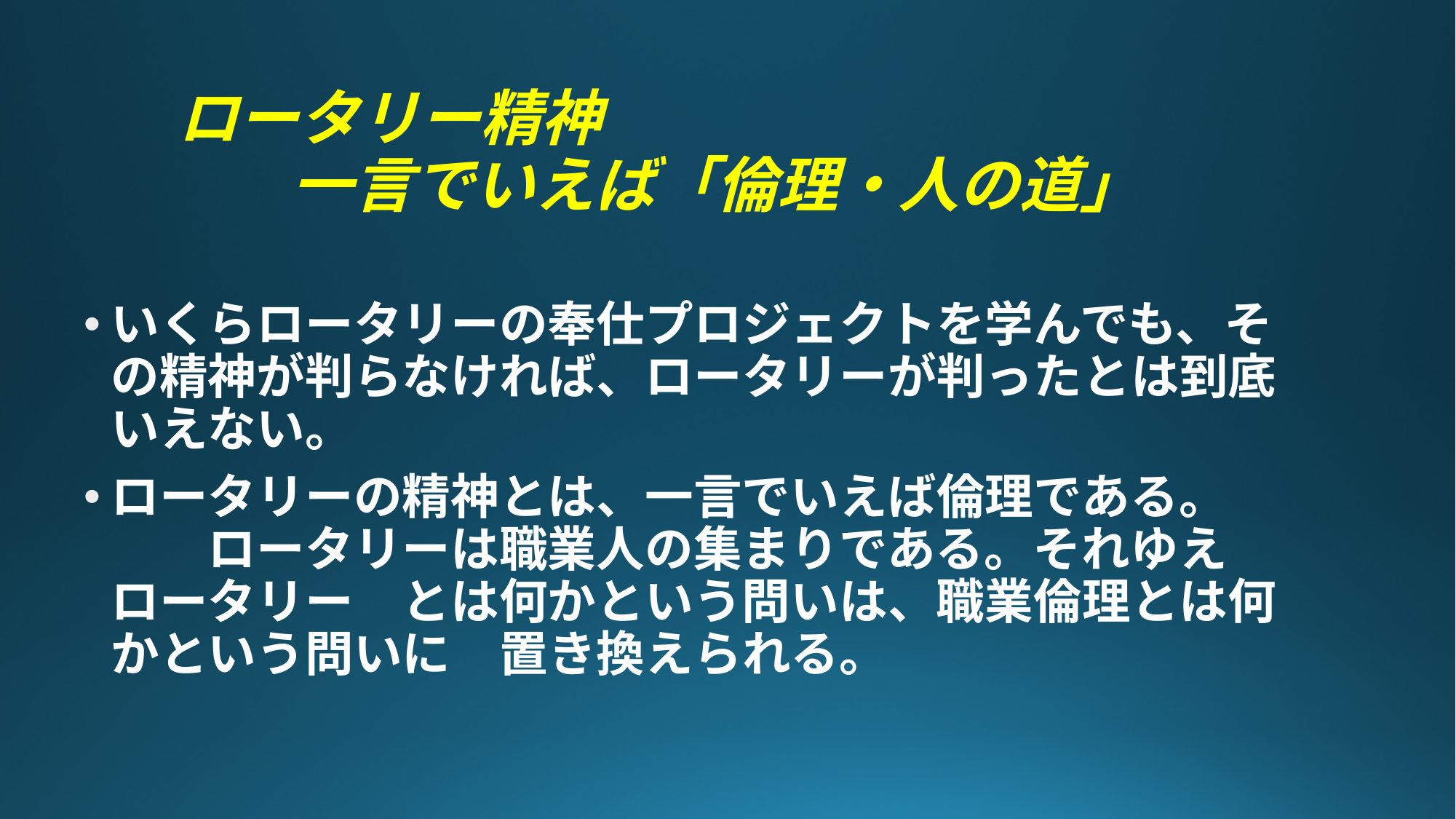

# ロータリー精神 　　　一言でいえば「倫理・人の道」
いくらロータリーの奉仕プロジェクトを学んでも、その精神が判らなければ、ロータリーが判ったとは到底いえない。
ロータリーの精神とは、一言でいえば倫理である。　　　ロータリーは職業人の集まりである。それゆえロータリー　とは何かという問いは、職業倫理とは何かという問いに　置き換えられる。